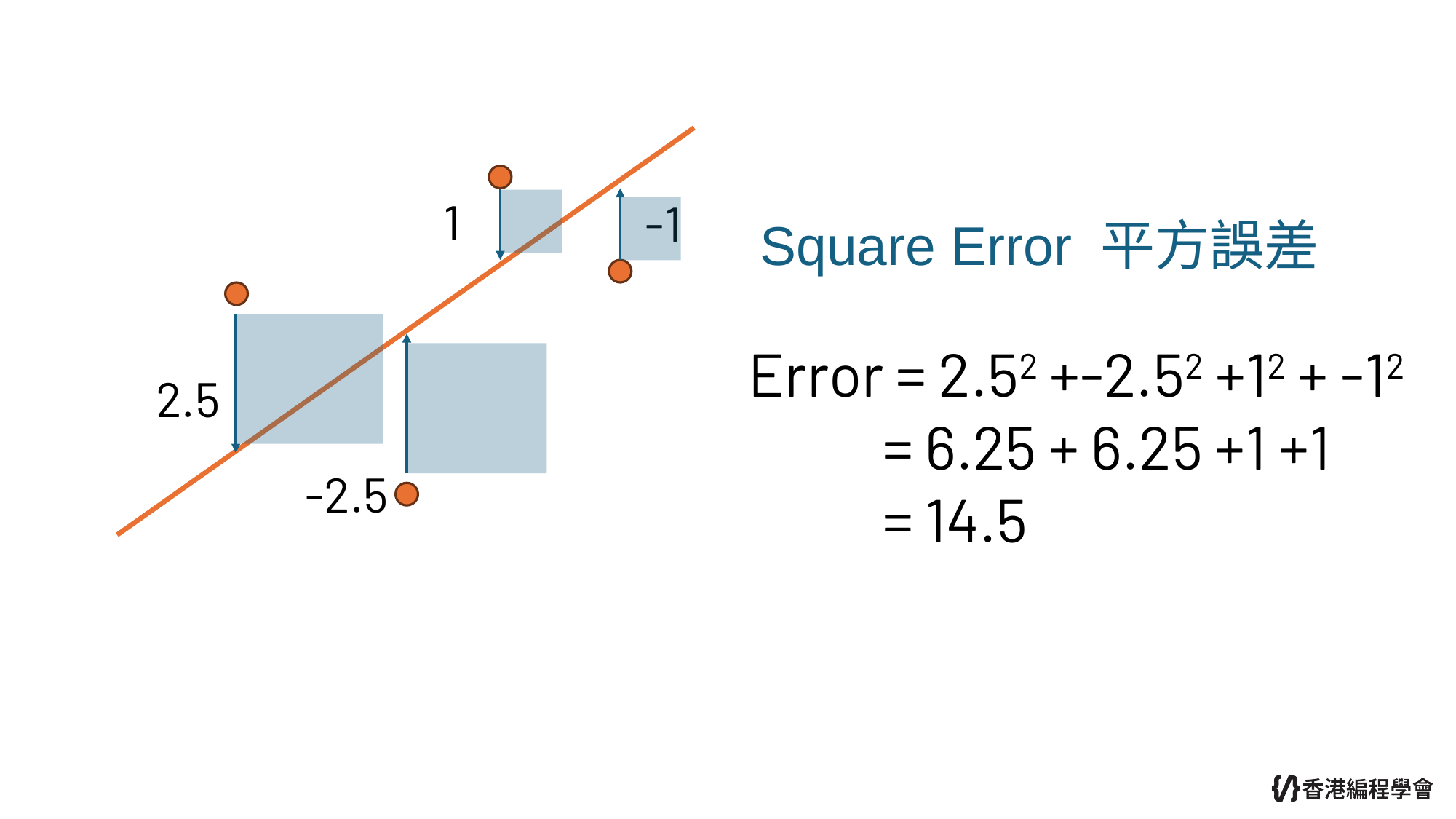

1
-1

Square Error 平方誤差

Error = 2.52 +-2.52 +12 + -12
           = 6.25 + 6.25 +1 +1
           = 14.5

2.5
-2.5